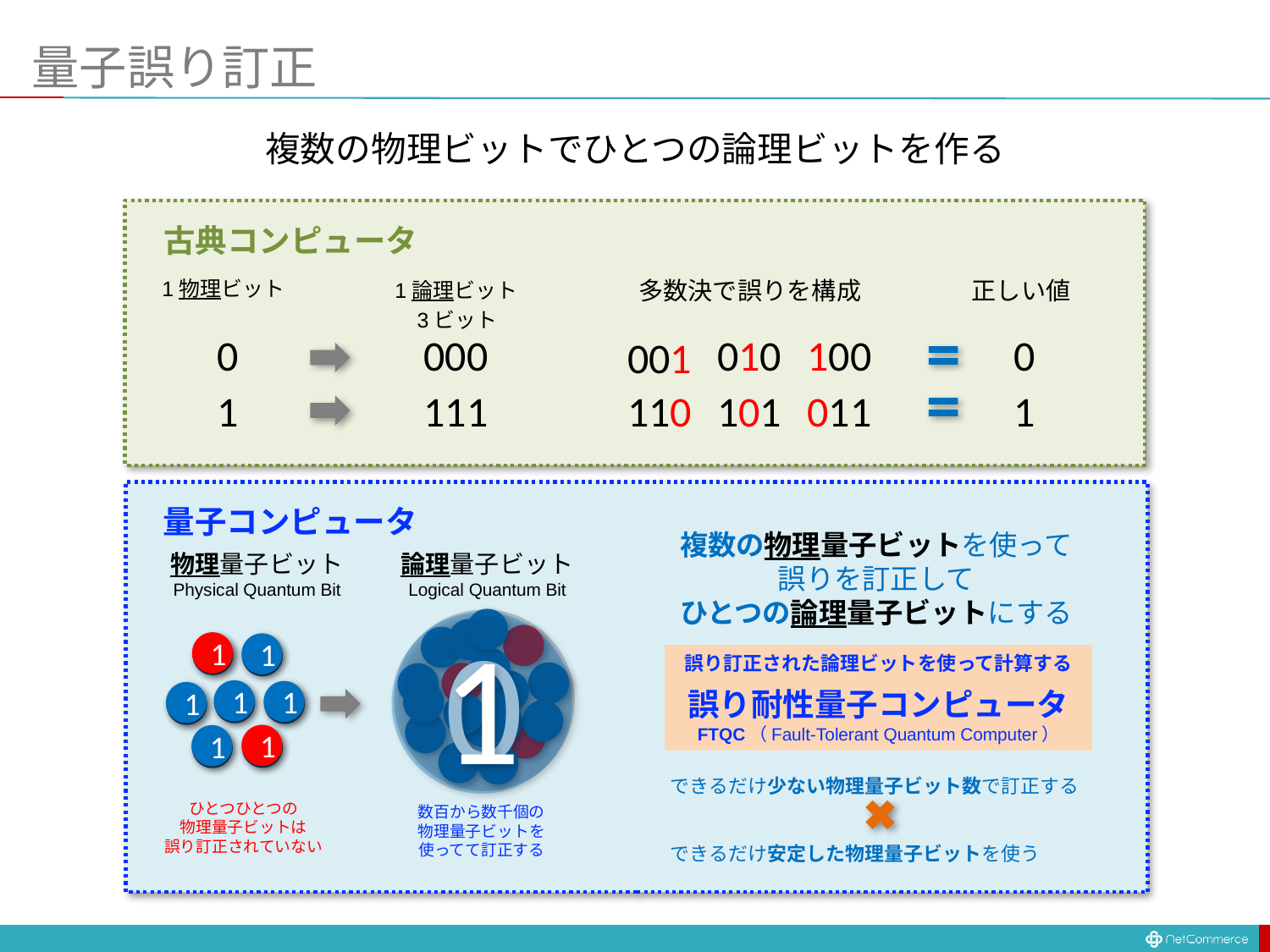

# 量子誤り訂正
複数の物理ビットでひとつの論理ビットを作る

古典コンピュータ
1物理ビット
多数決で誤りを構成
正しい値
1論理ビット
3ビット
0
000
010
100
0
001

1
111
110
101
011
1

量子コンピュータ
物理量子ビット
Physical Quantum Bit
ひとつひとつの
物理量子ビットは
誤り訂正されていない
複数の物理量子ビットを使って
誤りを訂正して
ひとつの論理量子ビットにする
論理量子ビット
Logical Quantum Bit

0
1
1
1
0
0
誤り訂正された論理ビットを使って計算する

誤り耐性量子コンピュータ
FTQC（Fault-Tolerant Quantum Computer）
1
1
1
0
0
0

1
1
0
0
できるだけ少ない物理量子ビット数で訂正する

数百から数千個の
物理量子ビットを
使ってて訂正する
できるだけ安定した物理量子ビットを使う